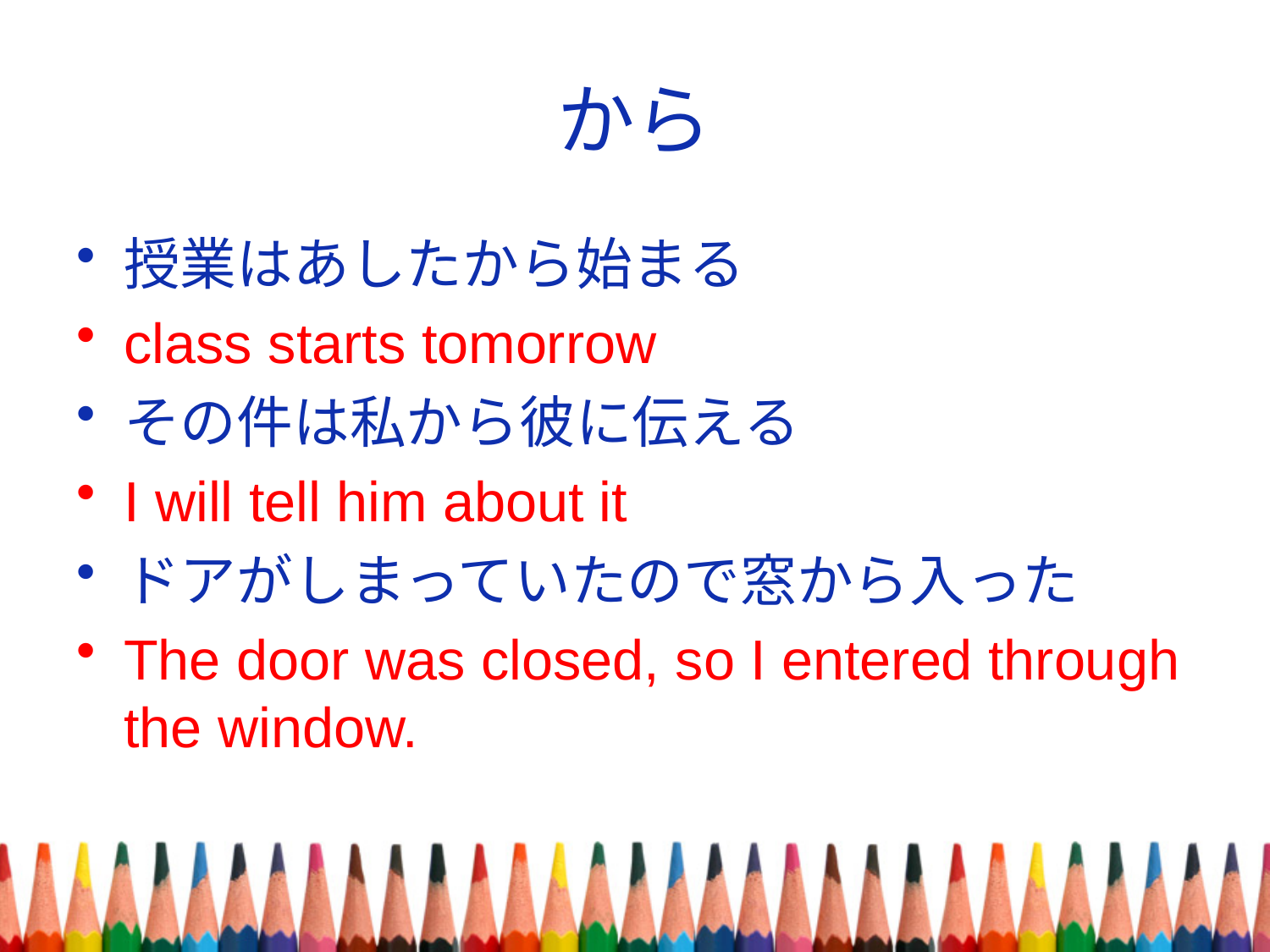

# から
授業はあしたから始まる
class starts tomorrow
その件は私から彼に伝える
I will tell him about it
ドアがしまっていたので窓から入った
The door was closed, so I entered through the window.